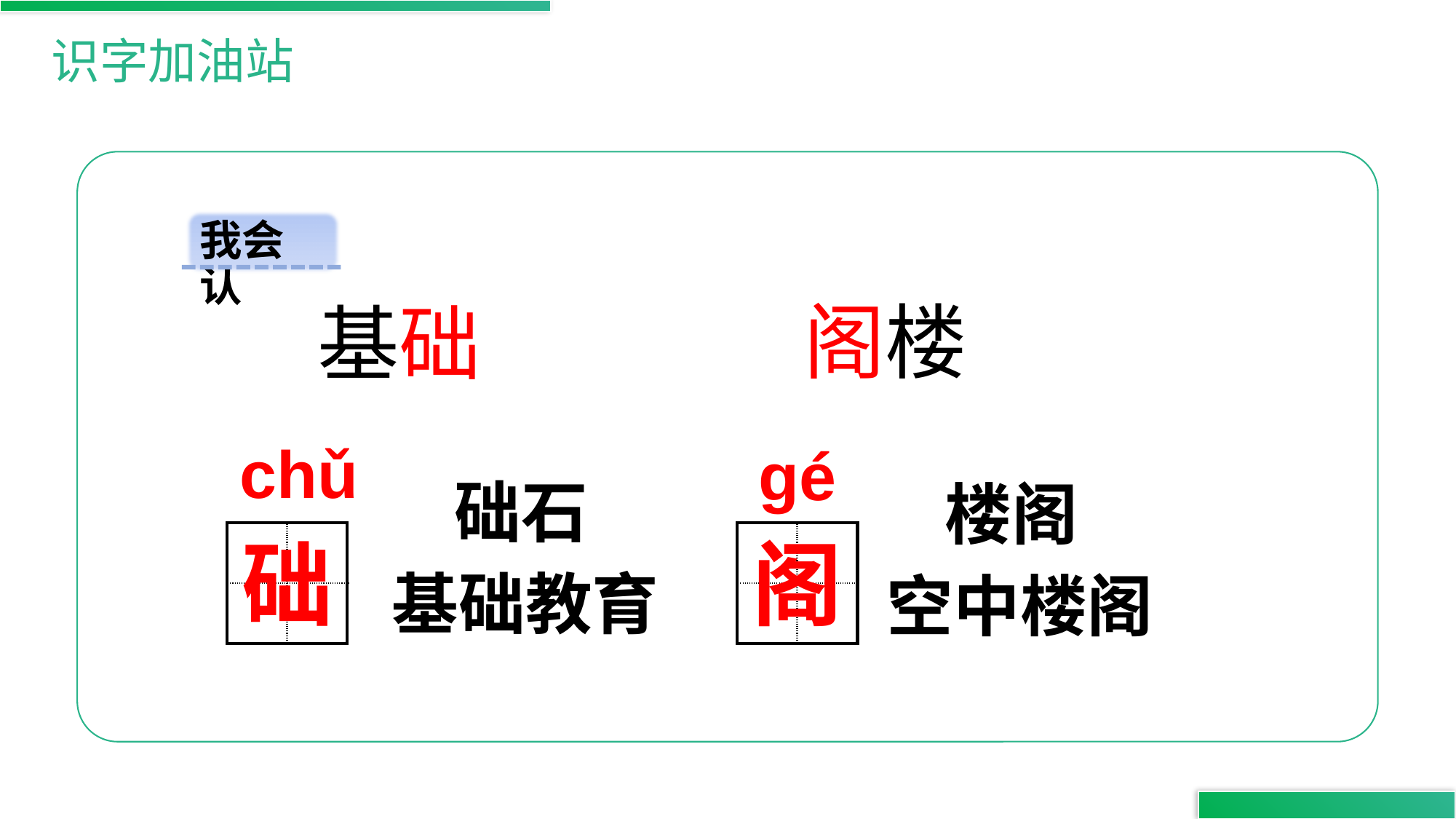

识字加油站
我会认

阁楼
基础
chǔ
gé
础石
楼阁
础
阁
|  |  |
| --- | --- |
|  |  |
|  |  |
| --- | --- |
|  |  |
基础教育
空中楼阁